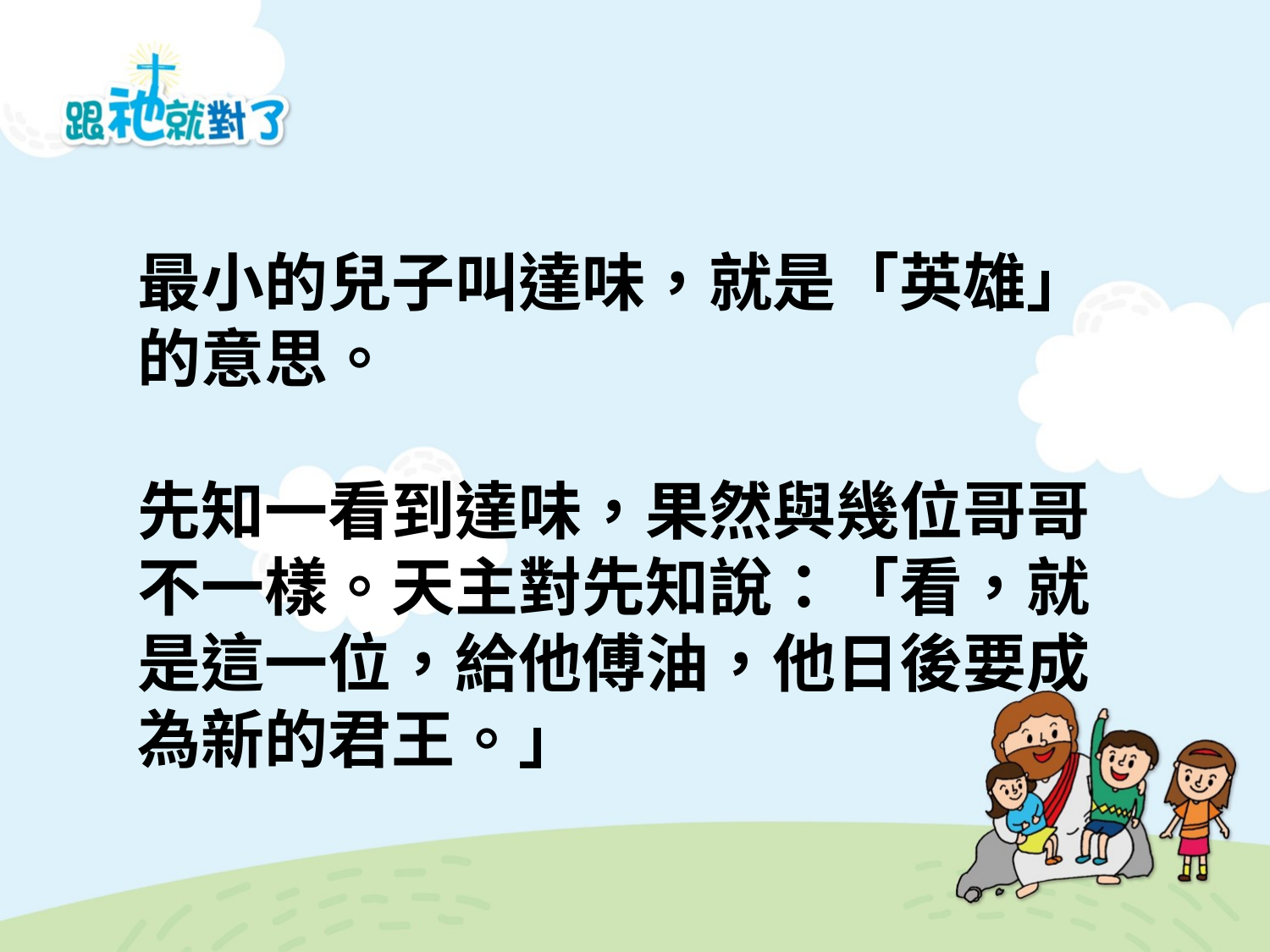

最小的兒子叫達味，就是「英雄」的意思。

先知一看到達味，果然與幾位哥哥不一樣。天主對先知說：「看，就是這一位，給他傅油，他日後要成為新的君王。」